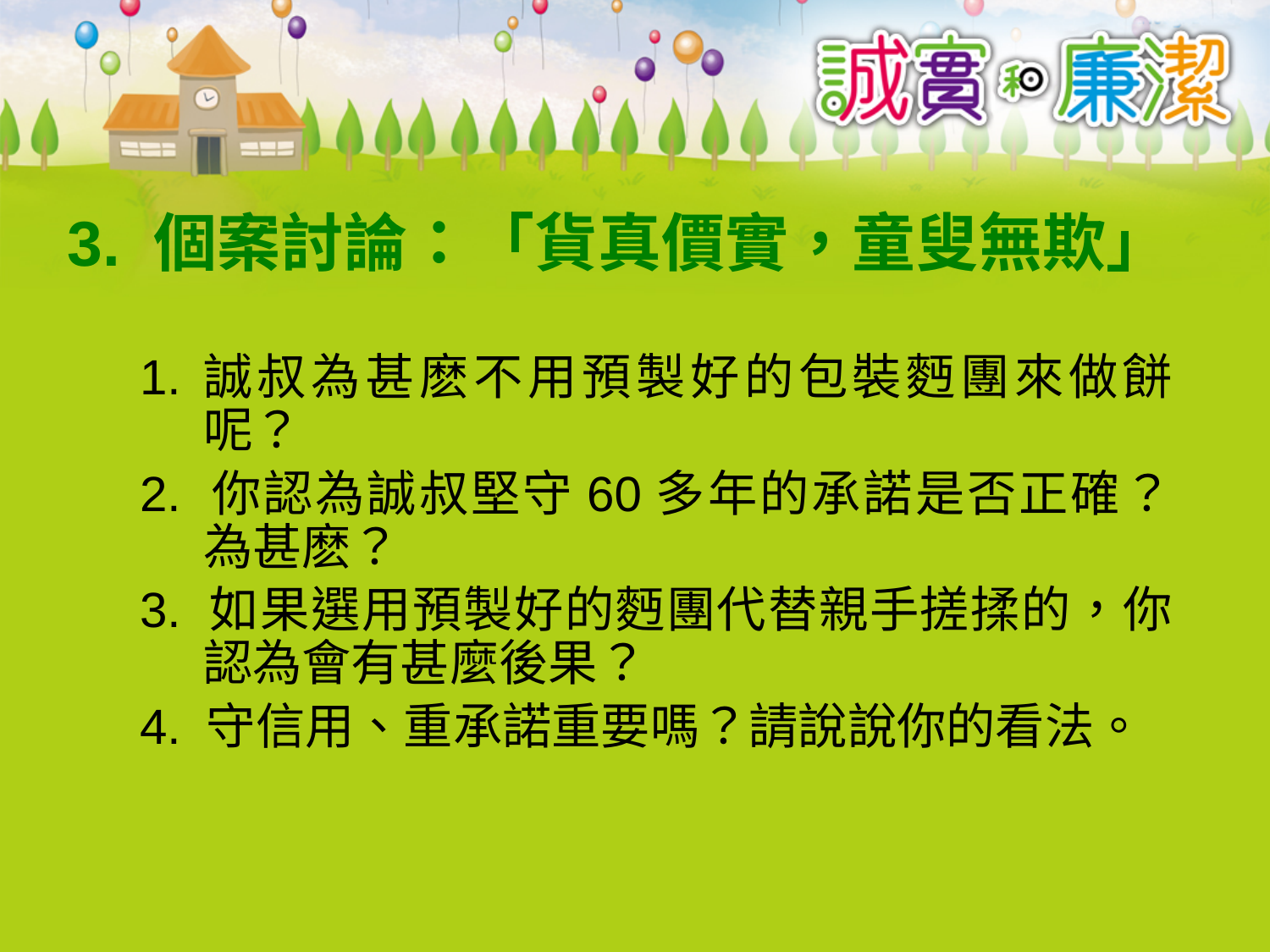

# 3. 個案討論：「貨真價實，童叟無欺」
誠叔為甚麽不用預製好的包裝麪團來做餅呢？
2. 你認為誠叔堅守60多年的承諾是否正確？為甚麽？
3. 如果選用預製好的麪團代替親手搓揉的，你 認為會有甚麼後果？
4. 守信用、重承諾重要嗎？請說說你的看法。